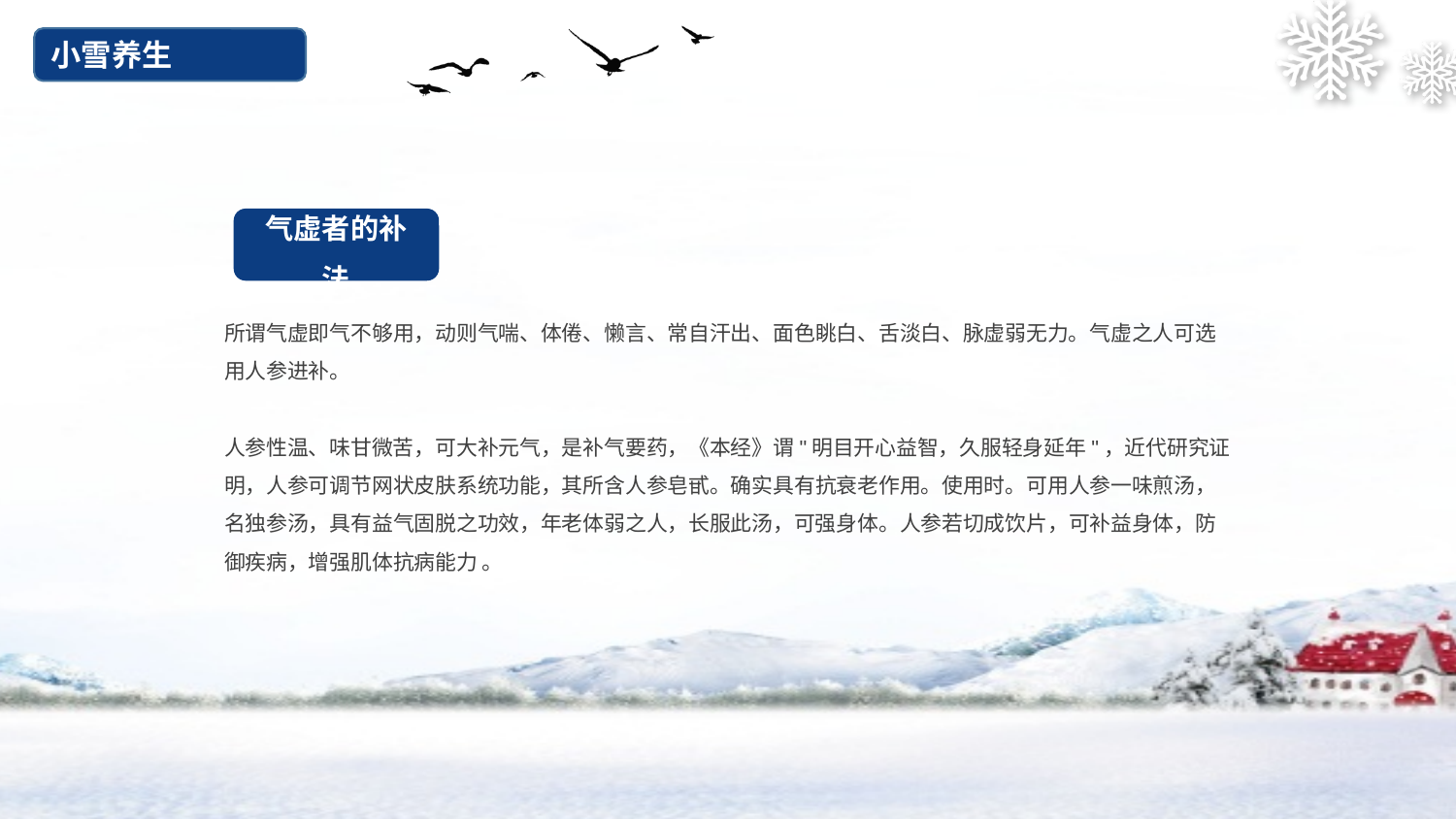

小雪养生
气虚者的补法
所谓气虚即气不够用，动则气喘、体倦、懒言、常自汗出、面色眺白、舌淡白、脉虚弱无力。气虚之人可选用人参进补。

人参性温、味甘微苦，可大补元气，是补气要药，《本经》谓"明目开心益智，久服轻身延年"，近代研究证明，人参可调节网状皮肤系统功能，其所含人参皂甙。确实具有抗衰老作用。使用时。可用人参一味煎汤，名独参汤，具有益气固脱之功效，年老体弱之人，长服此汤，可强身体。人参若切成饮片，可补益身体，防御疾病，增强肌体抗病能力 。